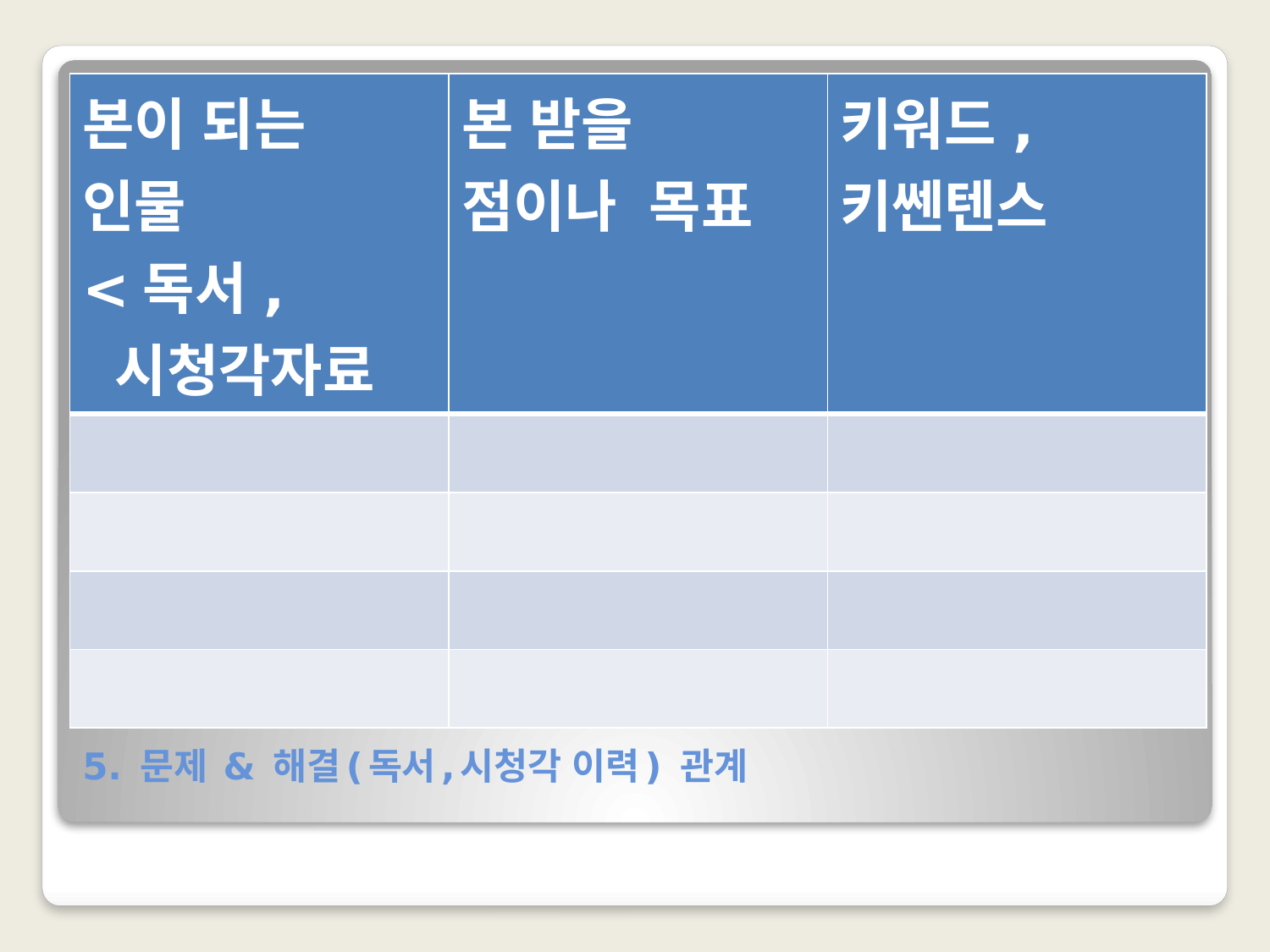

| 본이 되는 인물 <독서, 시청각자료 | 본 받을 점이나 목표 | 키워드, 키쎈텐스 |
| --- | --- | --- |
|  |  |  |
|  |  |  |
|  |  |  |
|  |  |  |
# 5. 문제 & 해결(독서,시청각 이력) 관계